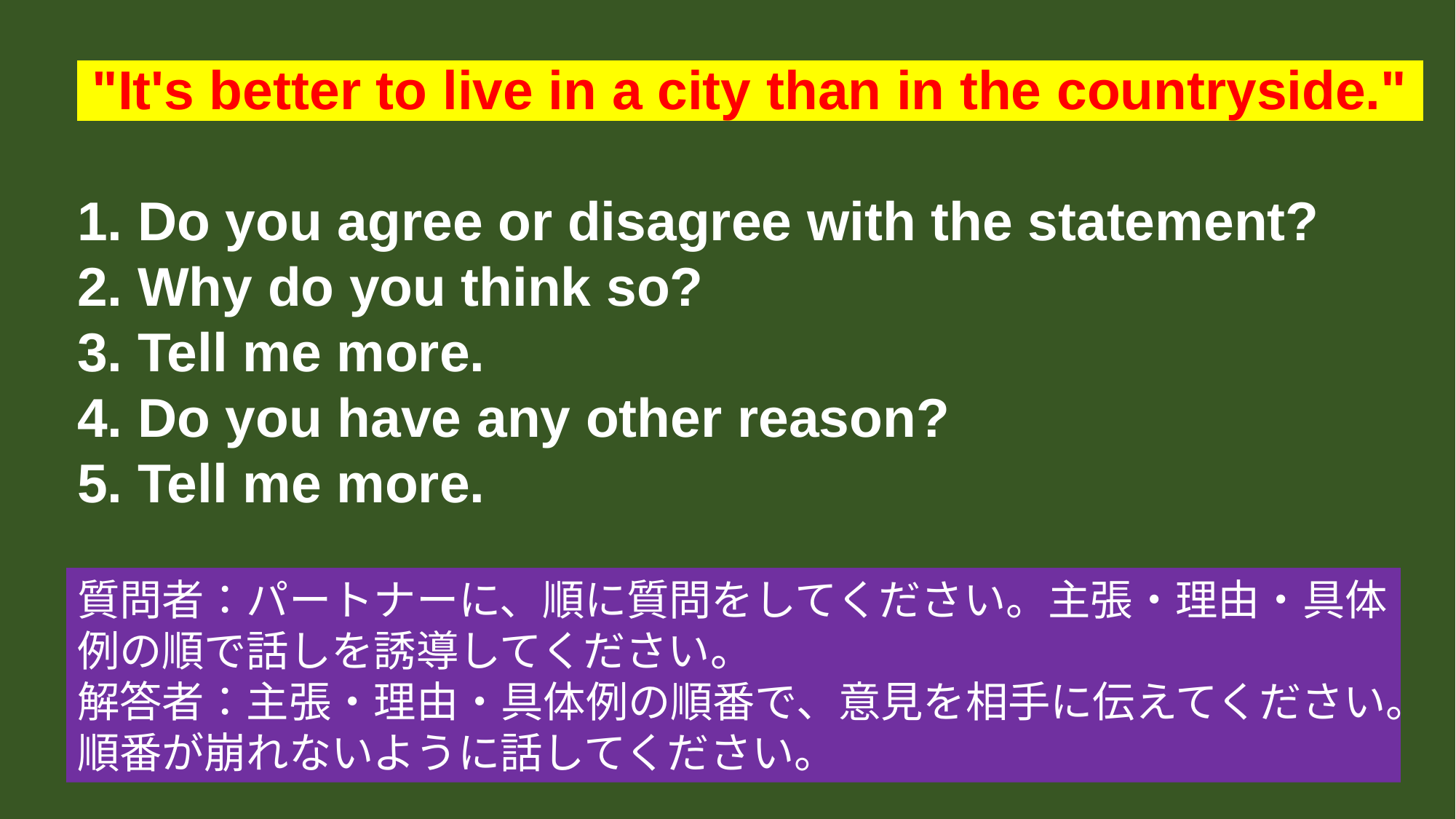

"It's better to live in a city than in the countryside."

1. Do you agree or disagree with the statement?
2. Why do you think so?
3. Tell me more.
4. Do you have any other reason?
5. Tell me more.
質問者：パートナーに、順に質問をしてください。主張・理由・具体例の順で話しを誘導してください。
解答者：主張・理由・具体例の順番で、意見を相手に伝えてください。順番が崩れないように話してください。